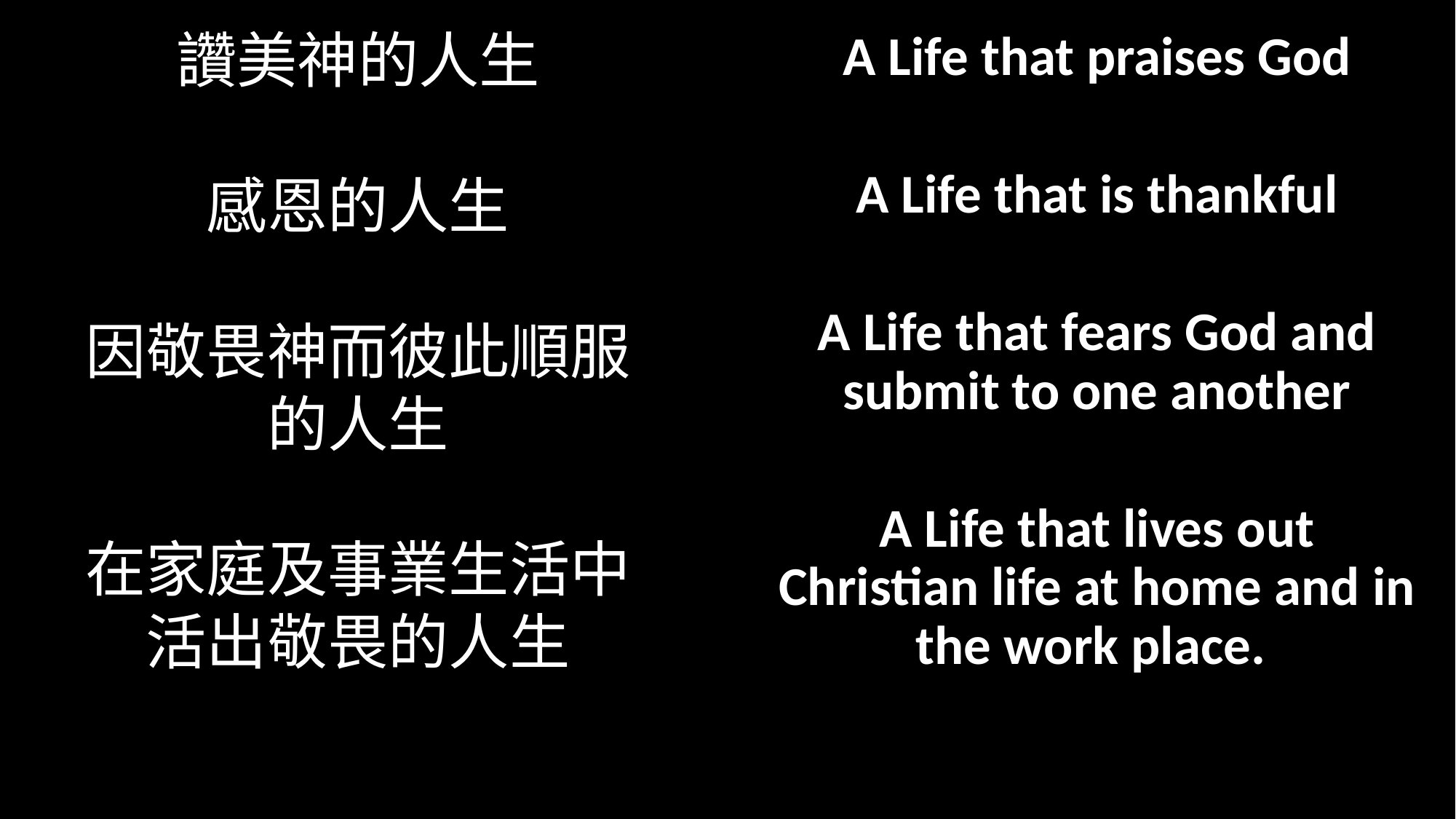

# 讚美神的人生 感恩的人生 因敬畏神而彼此順服 的人生 在家庭及事業生活中 活出敬畏的人生
A Life that praises God

A Life that is thankful

A Life that fears God and submit to one another

A Life that lives out Christian life at home and in the work place.